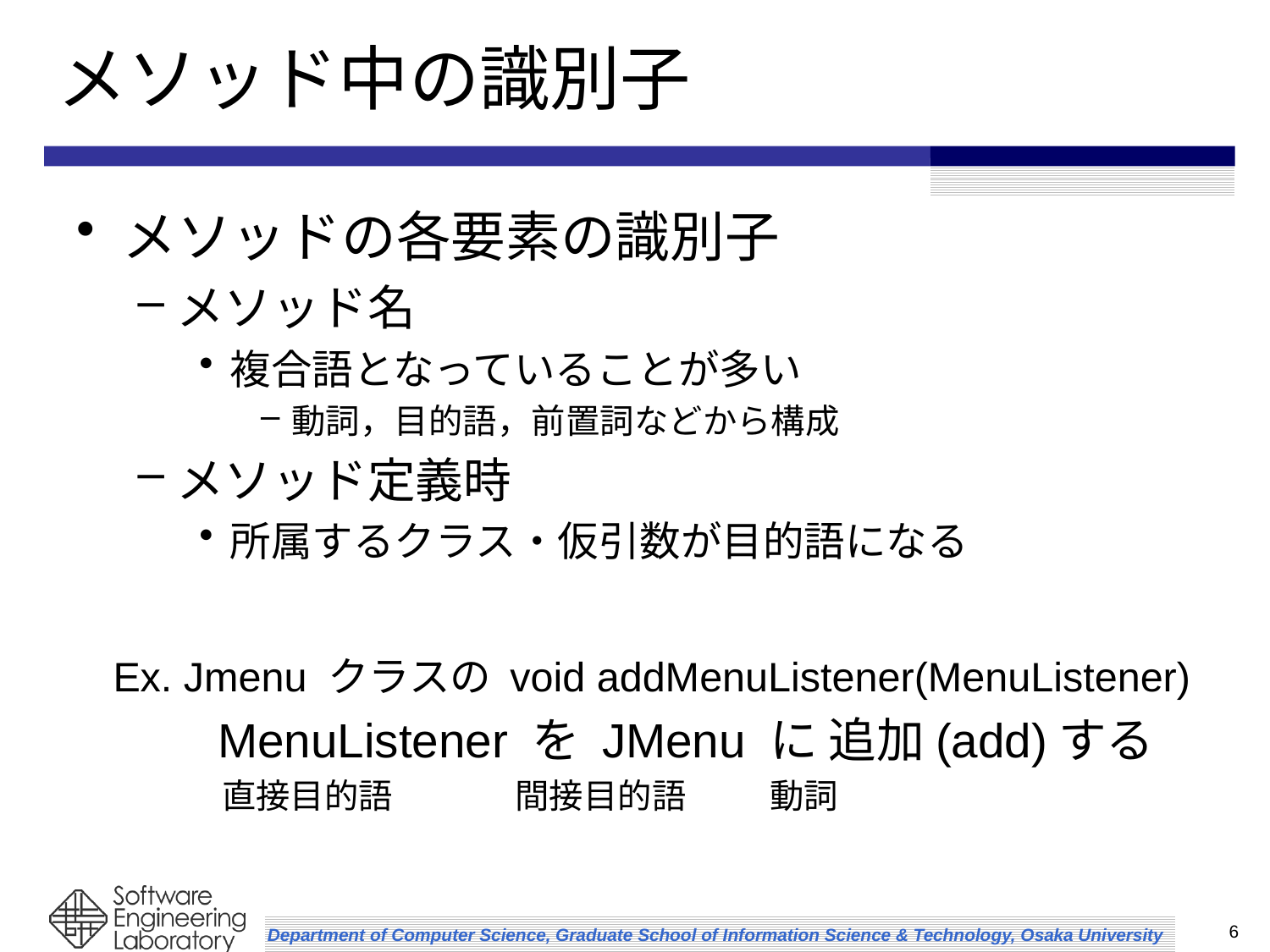

# メソッド中の識別子
メソッドの各要素の識別子
メソッド名
複合語となっていることが多い
動詞，目的語，前置詞などから構成
メソッド定義時
所属するクラス・仮引数が目的語になる

   Ex. Jmenu クラスの void addMenuListener(MenuListener)
      MenuListener を JMenu に 追加(add)する
          直接目的語                間接目的語           動詞

6